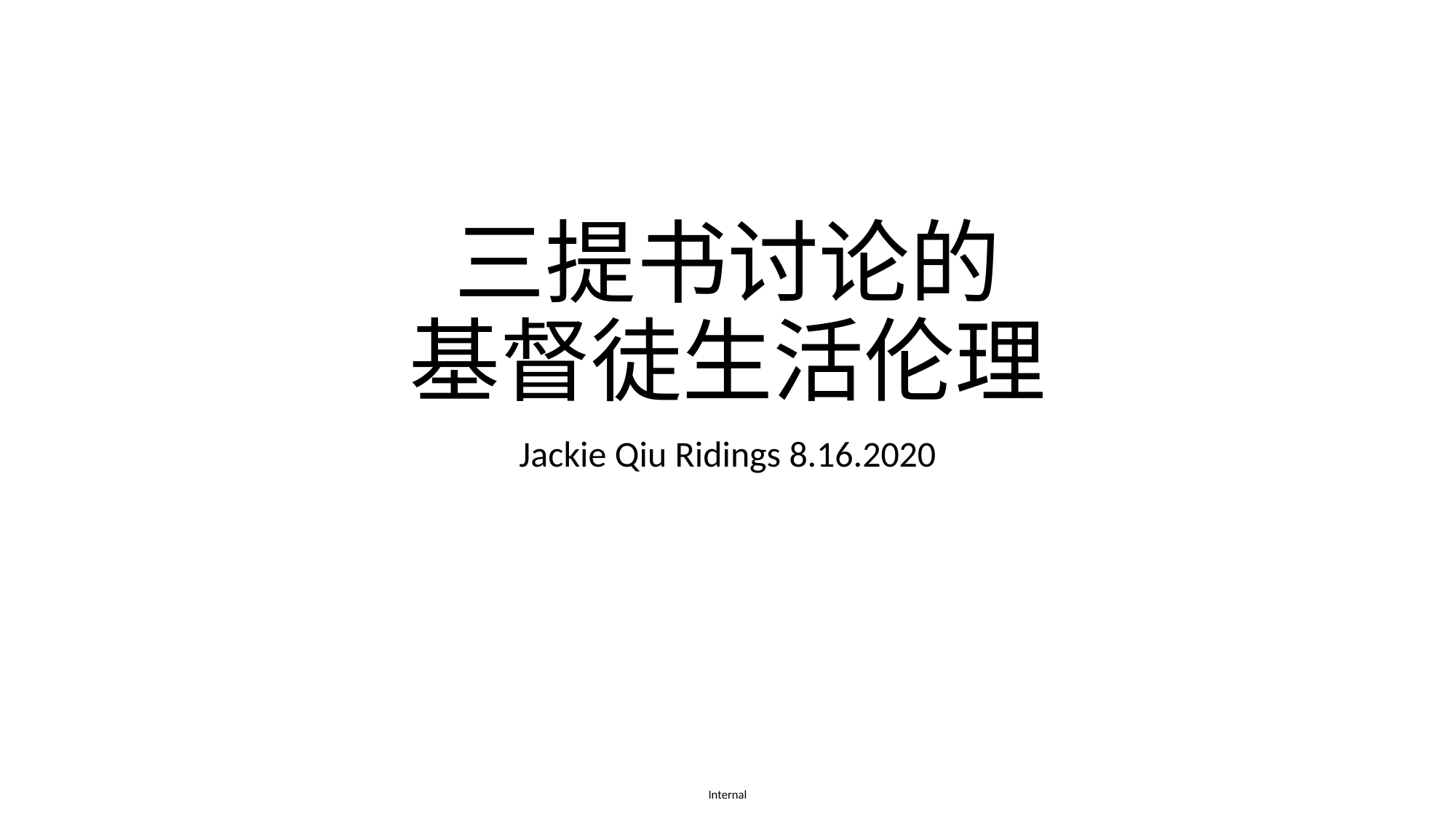

# 三提书讨论的 基督徒生活伦理
Jackie Qiu Ridings 8.16.2020